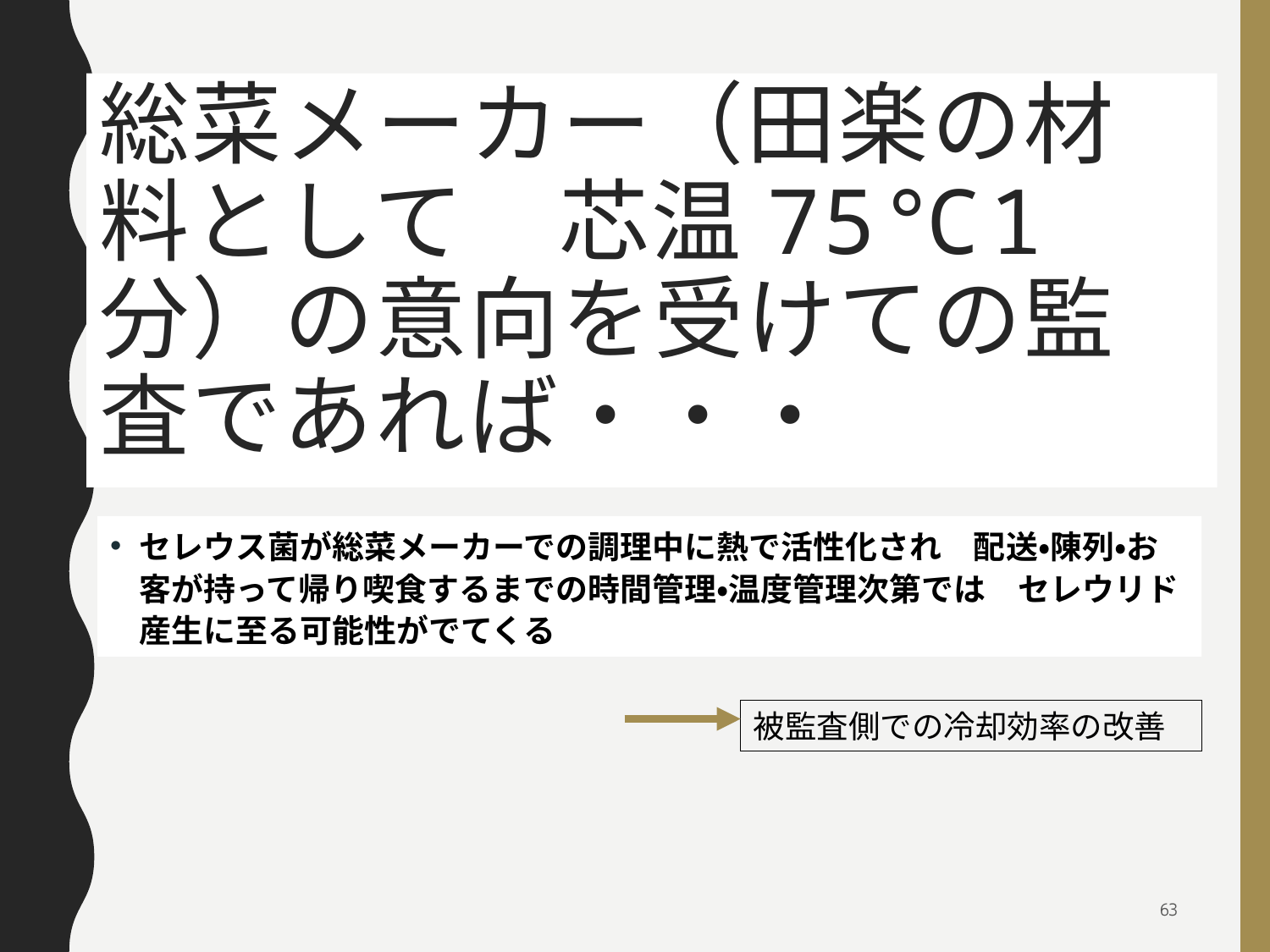

# 総菜メーカー（田楽の材料として　芯温75℃1分）の意向を受けての監査であれば・・・
セレウス菌が総菜メーカーでの調理中に熱で活性化され　配送・陳列・お客が持って帰り喫食するまでの時間管理・温度管理次第では　セレウリド産生に至る可能性がでてくる
被監査側での冷却効率の改善
63